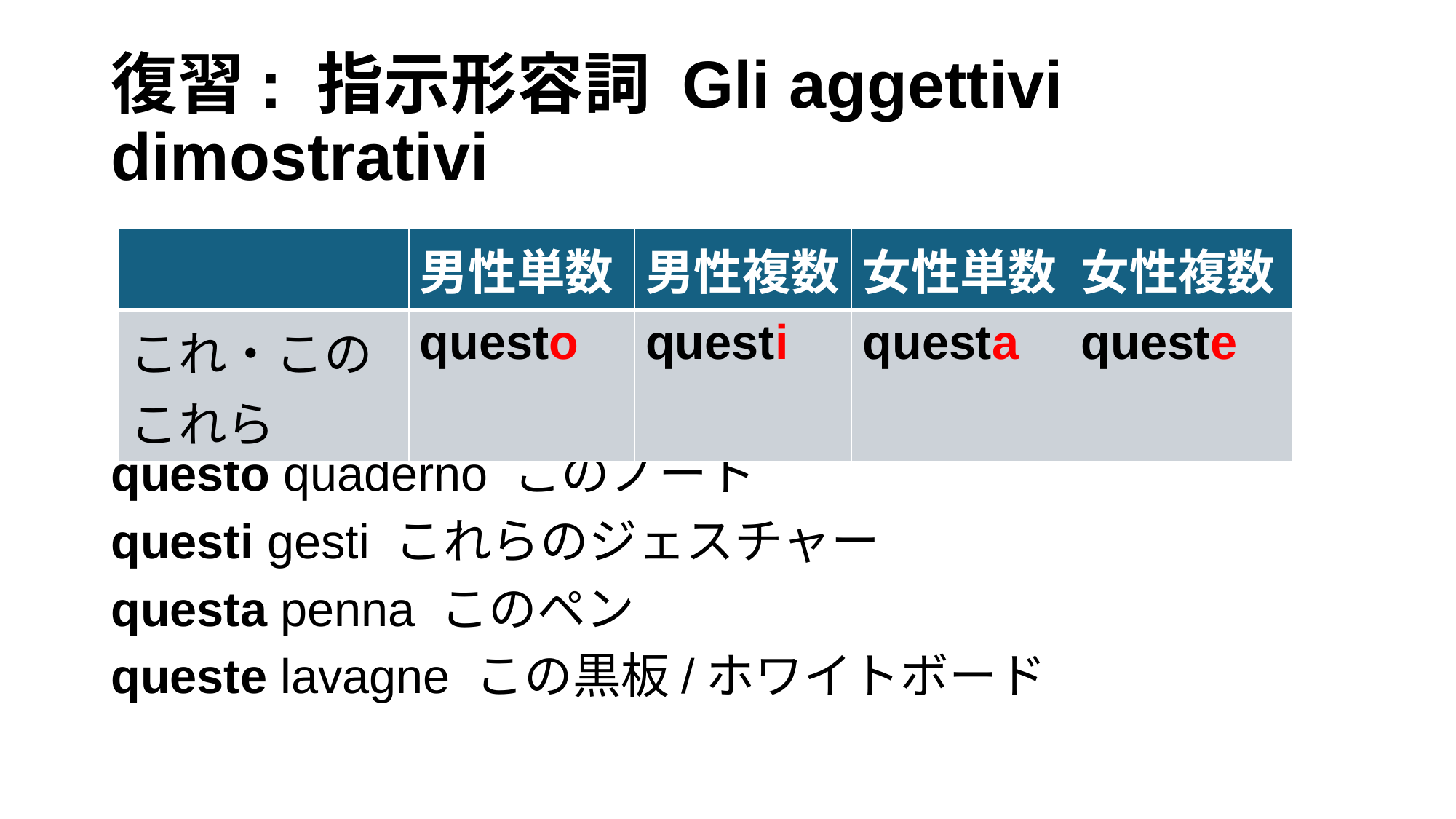

# 復習: 指示形容詞 Gli aggettivi dimostrativi

questo quaderno このノート
questi gesti これらのジェスチャー
questa penna このペン
queste lavagne この黒板/ホワイトボード
|  | 男性単数 | 男性複数 | 女性単数 | 女性複数 |
| --- | --- | --- | --- | --- |
| これ・この これら | questo | questi | questa | queste |